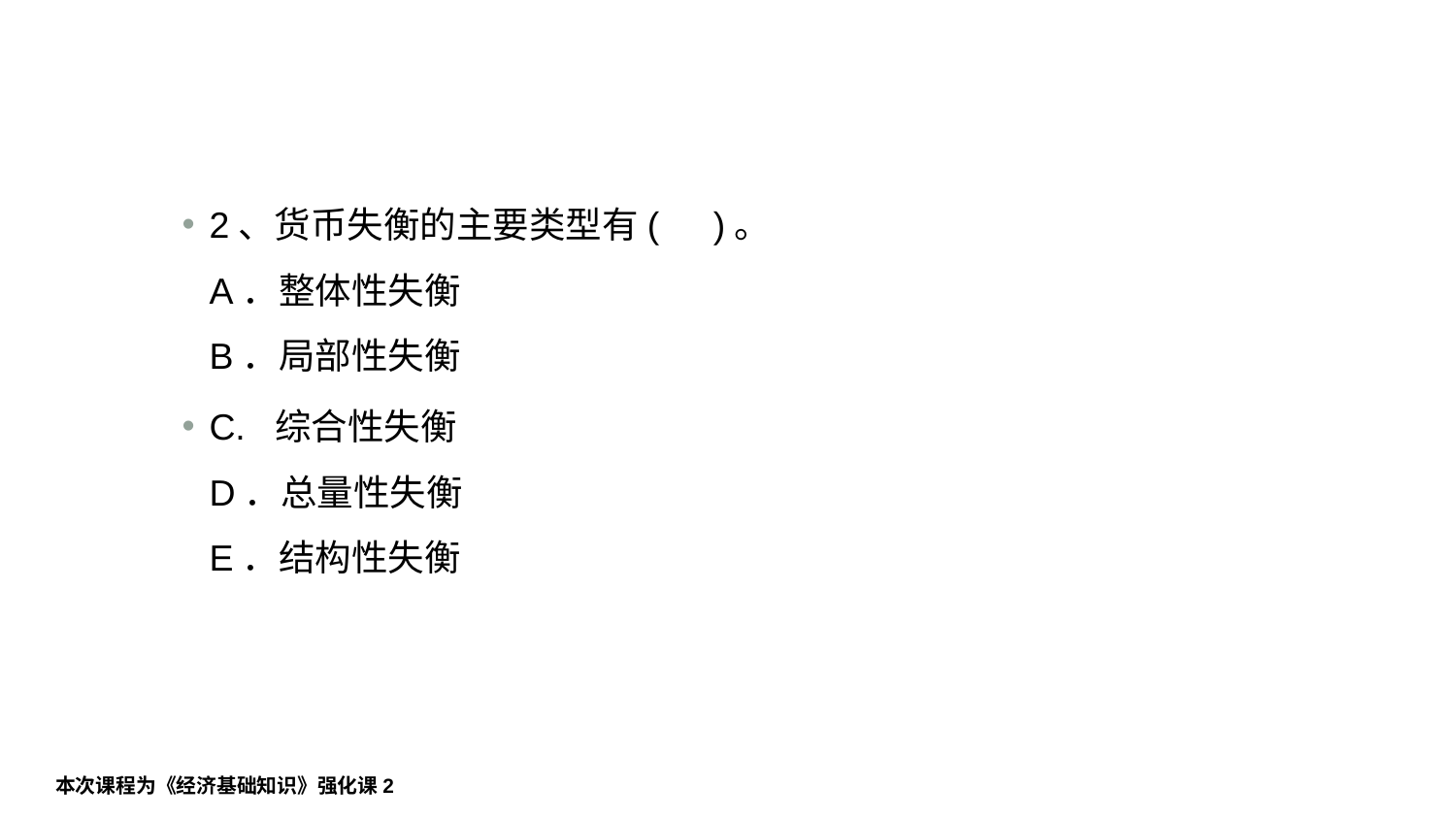

#
2、货币失衡的主要类型有(　)。
A．整体性失衡 
B．局部性失衡
C.  综合性失衡 
D．总量性失衡
E．结构性失衡